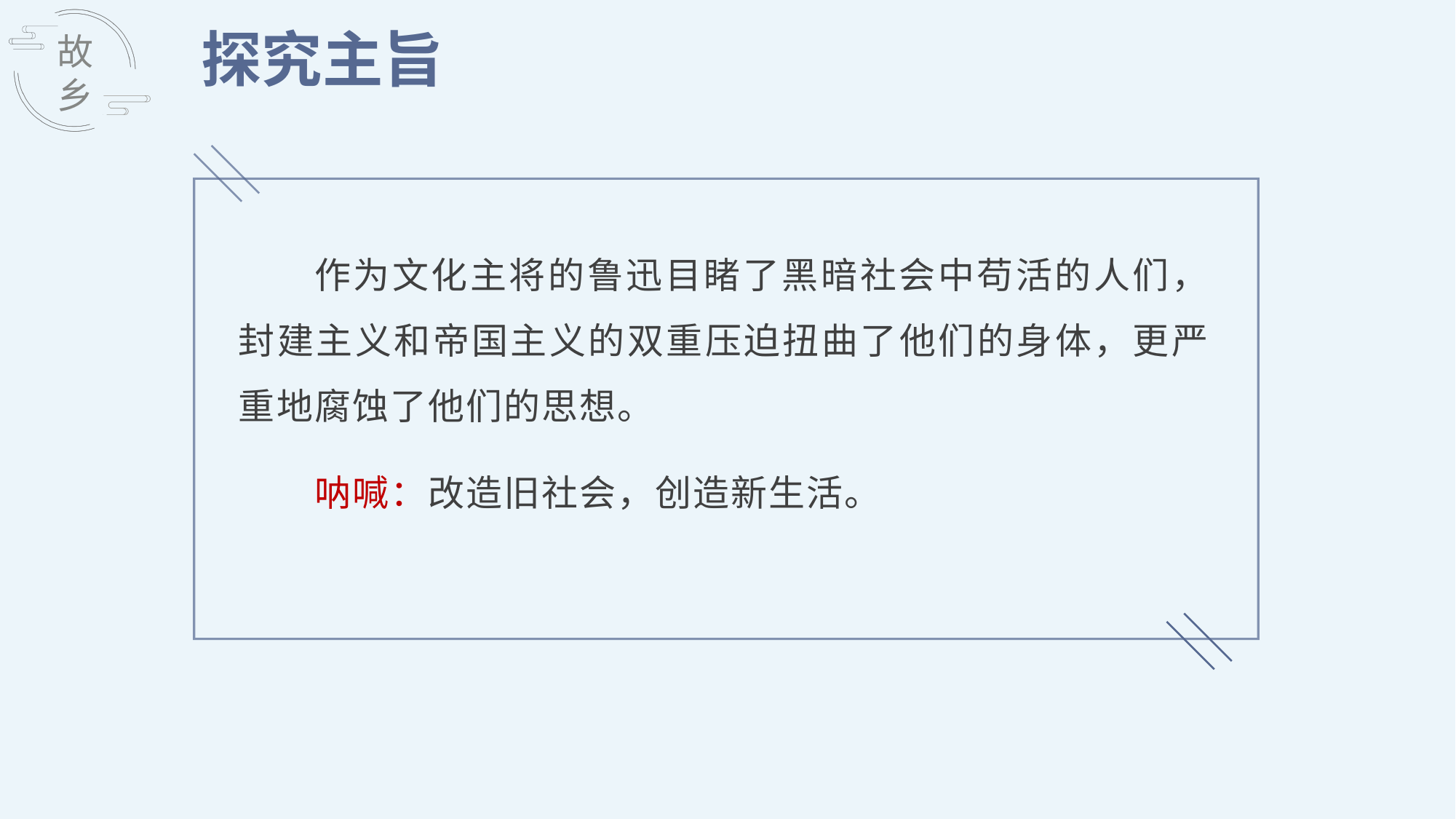

探究主旨
作为文化主将的鲁迅目睹了黑暗社会中苟活的人们，封建主义和帝国主义的双重压迫扭曲了他们的身体，更严重地腐蚀了他们的思想。
呐喊：改造旧社会，创造新生活。